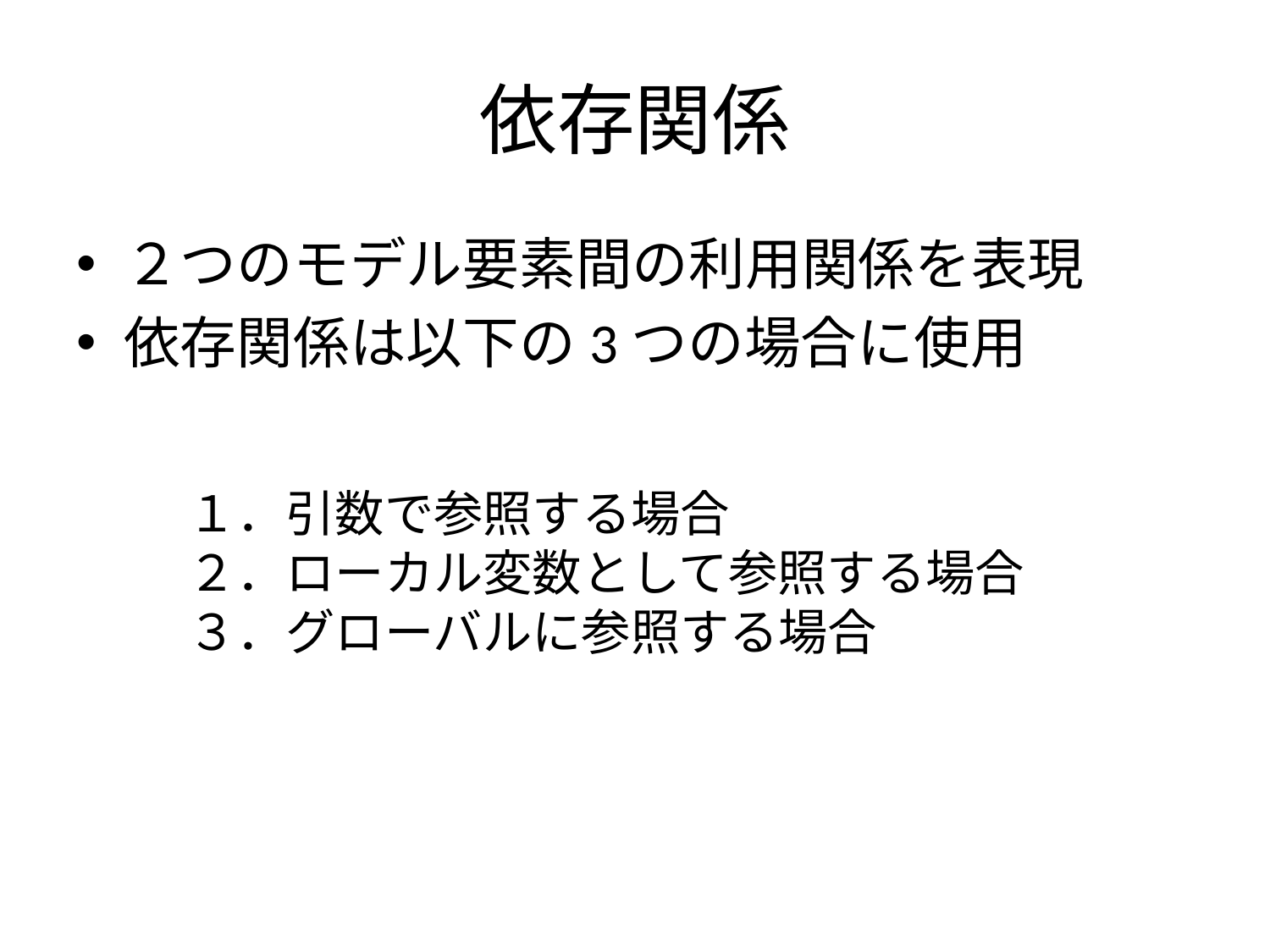

# 依存関係
２つのモデル要素間の利用関係を表現
依存関係は以下の3つの場合に使用
１．引数で参照する場合
２．ローカル変数として参照する場合
３．グローバルに参照する場合